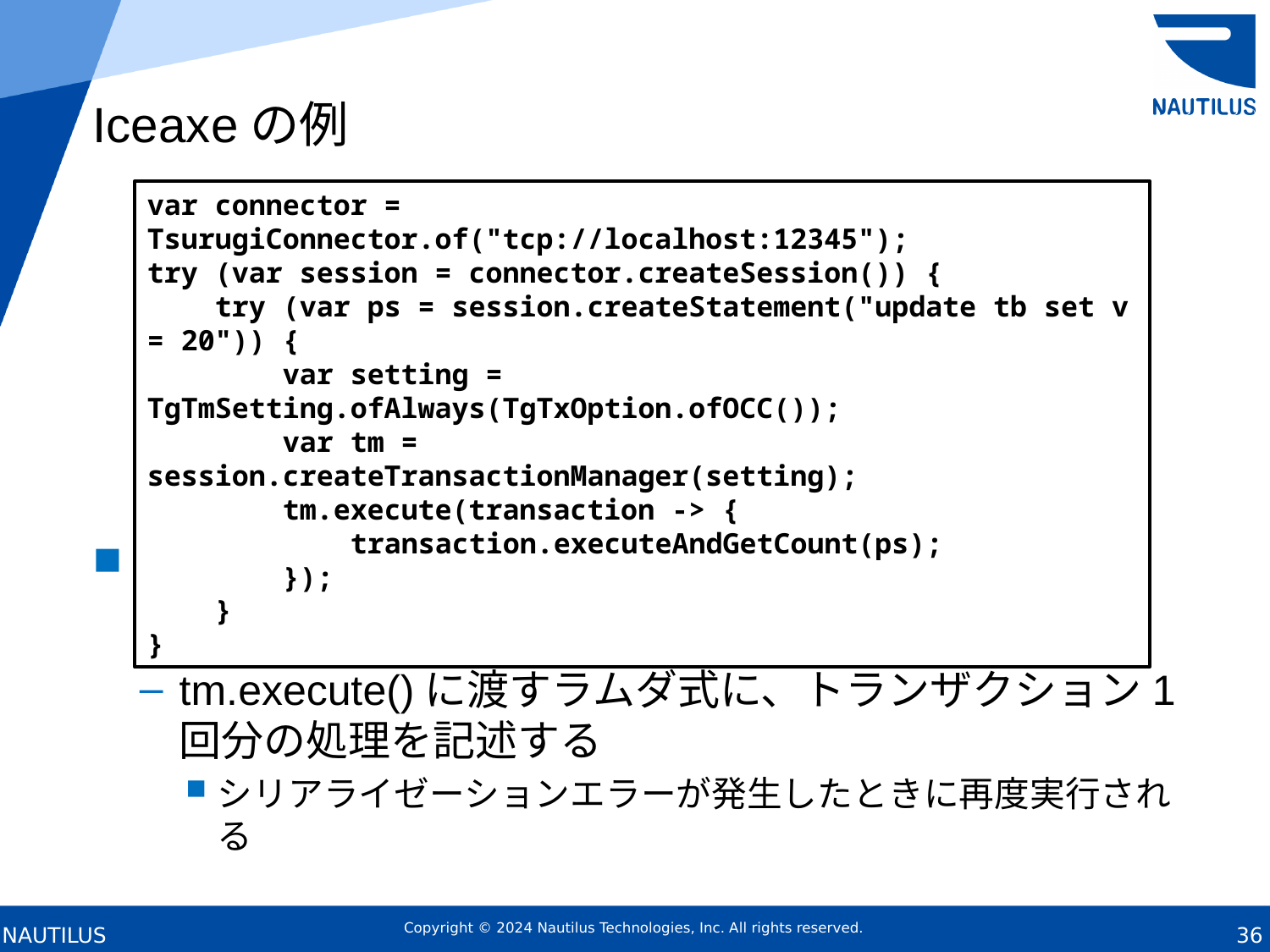

# Iceaxeの例
var connector = TsurugiConnector.of("tcp://localhost:12345");
try (var session = connector.createSession()) {
    try (var ps = session.createStatement("update tb set v = 20")) {
        var setting = TgTmSetting.ofAlways(TgTxOption.ofOCC());
        var tm = session.createTransactionManager(setting);
        tm.execute(transaction -> {
            transaction.executeAndGetCount(ps);
        });
    }
}

TransactionMangerを生成する
その中でTransactionインスタンスが生成される
tm.execute()に渡すラムダ式に、トランザクション1回分の処理を記述する
シリアライゼーションエラーが発生したときに再度実行される